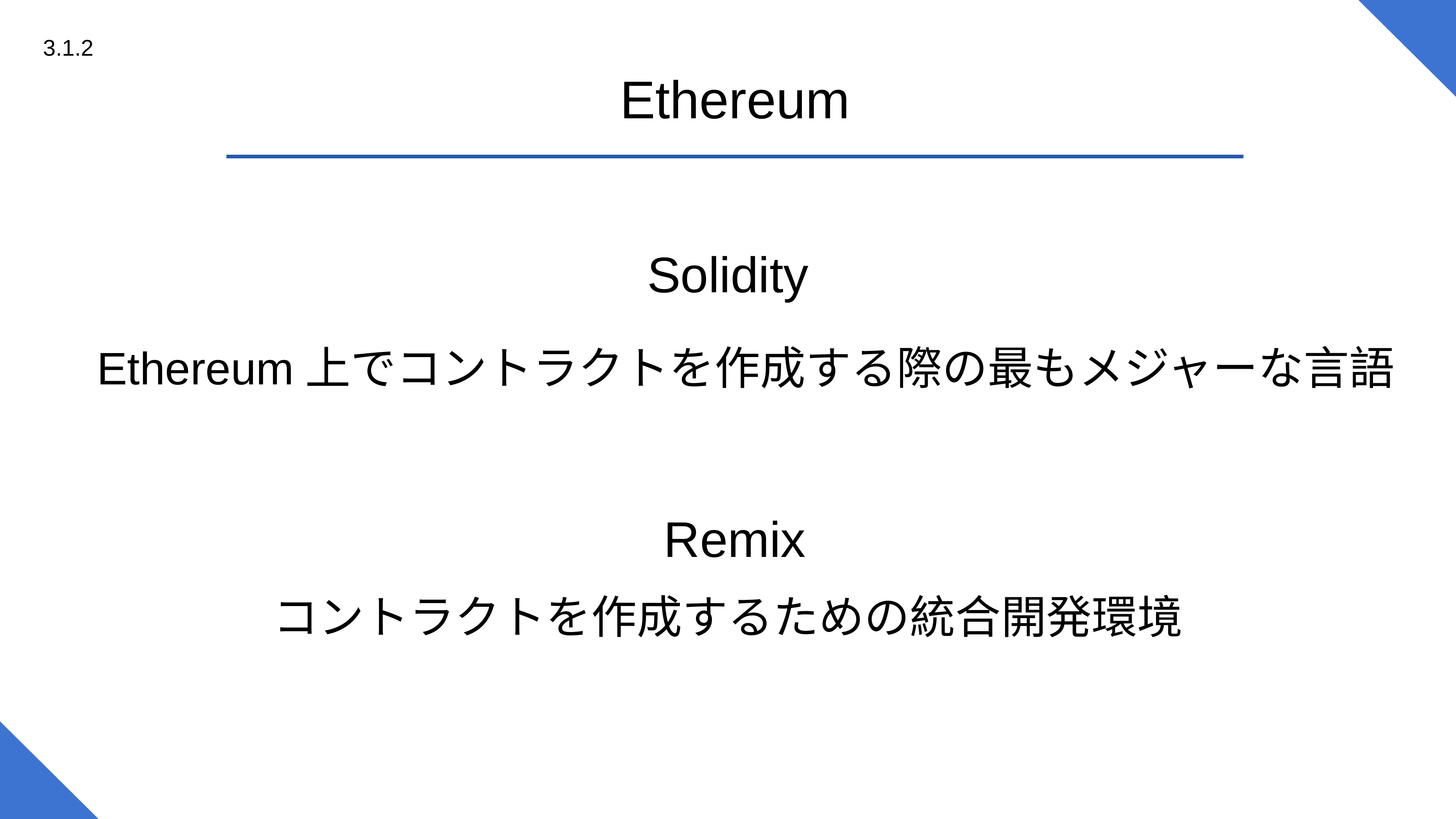

3.1.2
Ethereum
Solidity
Ethereum上でコントラクトを作成する際の最もメジャーな言語
Remix
コントラクトを作成するための統合開発環境
50